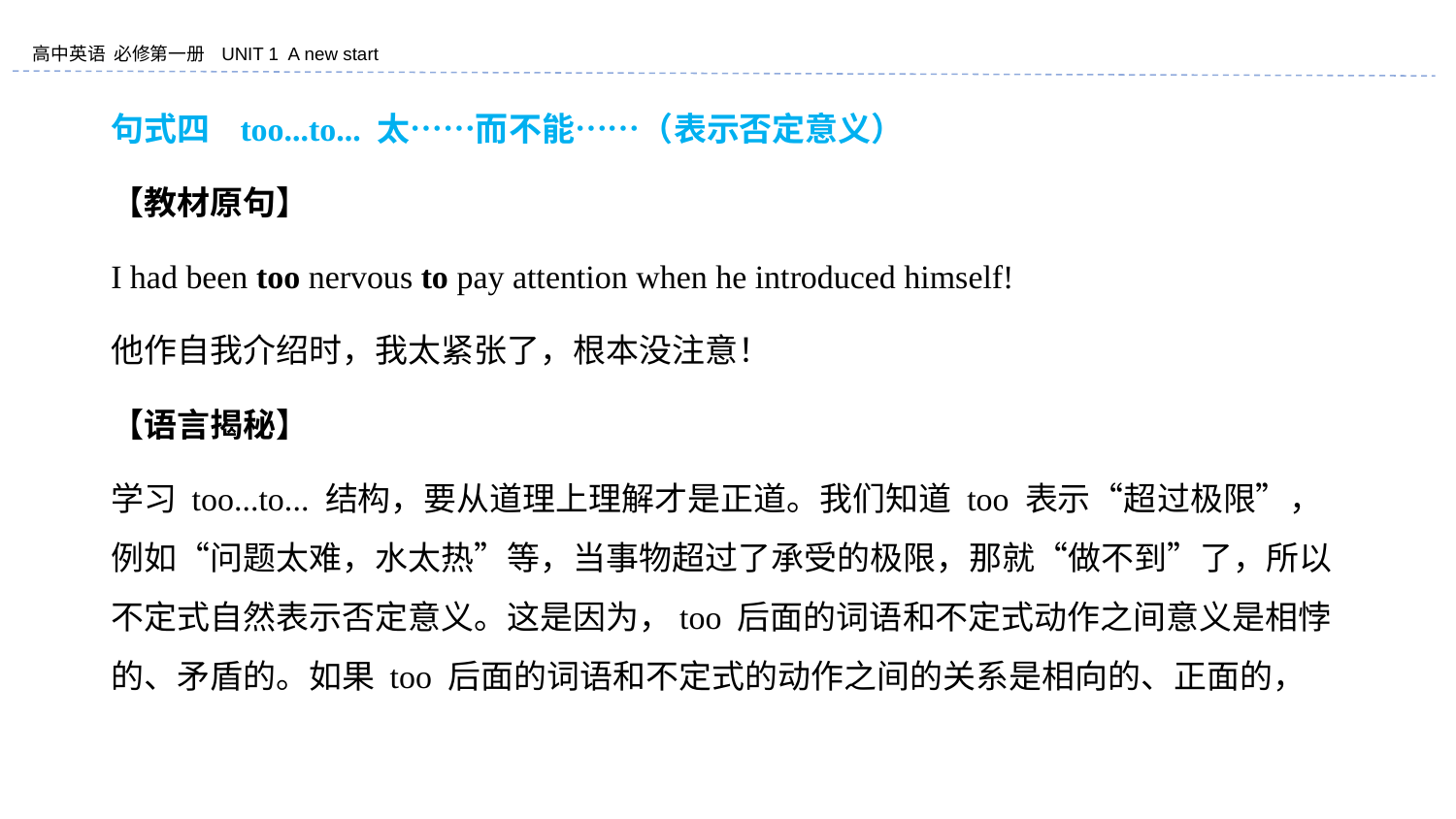

句式四   too...to... 太……而不能……（表示否定意义）
【教材原句】
I had been too nervous to pay attention when he introduced himself!
他作自我介绍时，我太紧张了，根本没注意！
【语言揭秘】
学习 too...to... 结构，要从道理上理解才是正道。我们知道 too 表示“超过极限”，例如“问题太难，水太热”等，当事物超过了承受的极限，那就“做不到”了，所以不定式自然表示否定意义。这是因为，too 后面的词语和不定式动作之间意义是相悖的、矛盾的。如果 too 后面的词语和不定式的动作之间的关系是相向的、正面的，